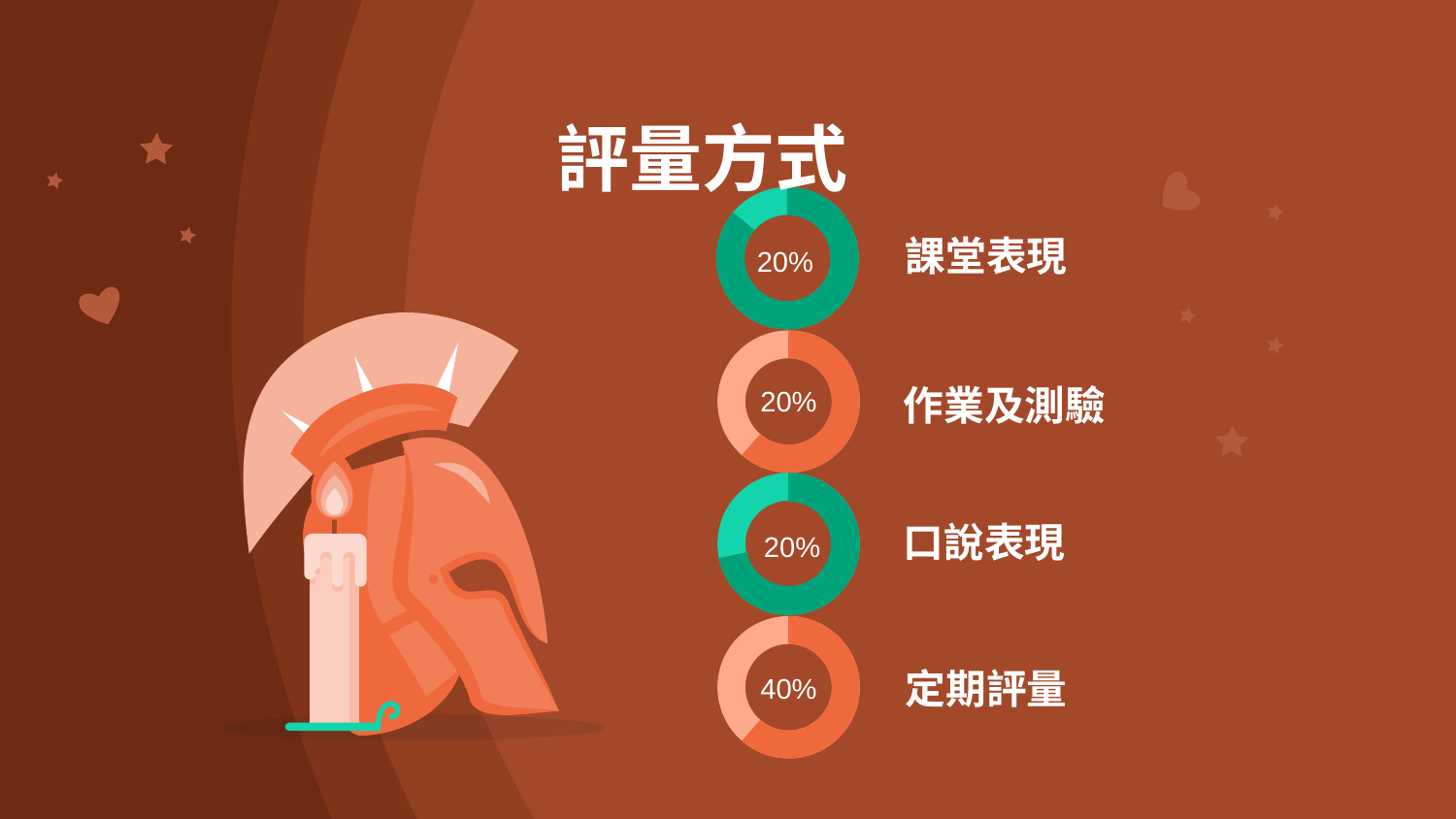

評量方式

課堂表現
20%

20%
作業及測驗

口說表現
20%

40%
定期評量